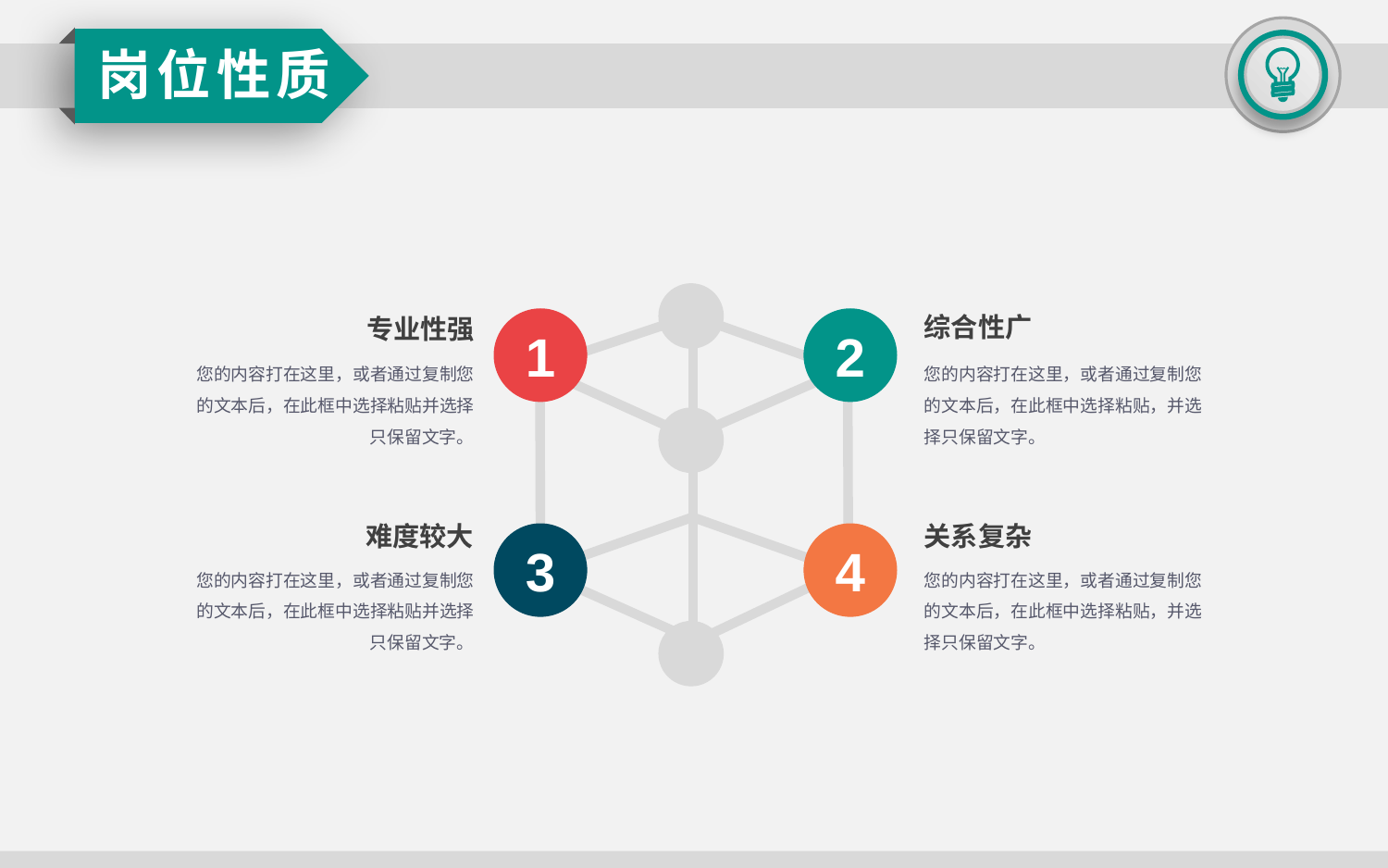

岗位性质

1
2

3
4

综合性广
您的内容打在这里，或者通过复制您的文本后，在此框中选择粘贴，并选择只保留文字。
专业性强
您的内容打在这里，或者通过复制您的文本后，在此框中选择粘贴并选择只保留文字。
难度较大
您的内容打在这里，或者通过复制您的文本后，在此框中选择粘贴并选择只保留文字。
关系复杂
您的内容打在这里，或者通过复制您的文本后，在此框中选择粘贴，并选择只保留文字。